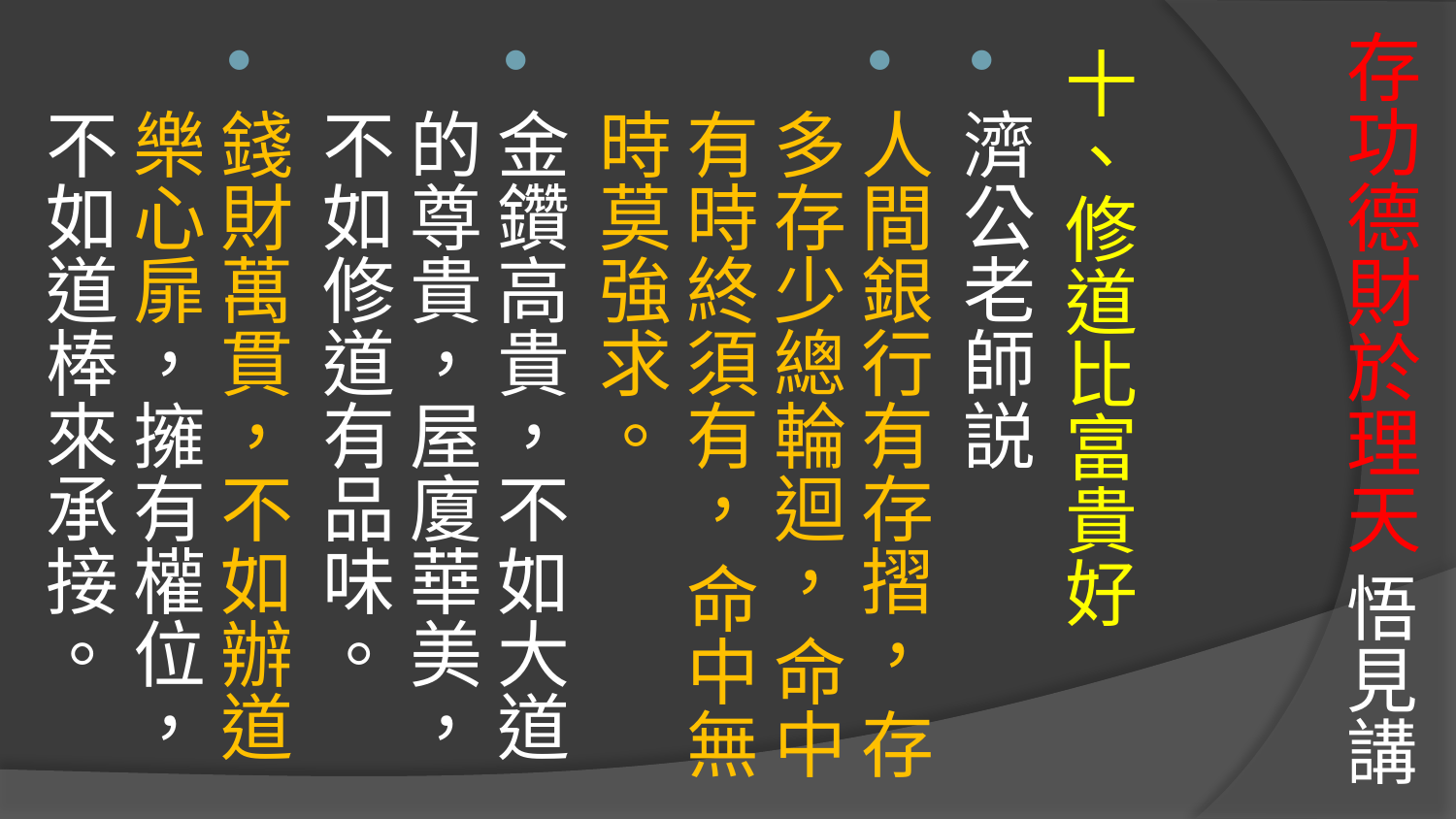

# 存功德財於理天 悟見講
十、修道比富貴好
濟公老師説
人間銀行有存摺， 存多存少總輪迴， 命中有時終須有， 命中無時莫強求。
金鑽高貴，不如大道的尊貴，屋廈華美，不如修道有品味。
錢財萬貫，不如辦道樂心扉，擁有權位，不如道棒來承接。